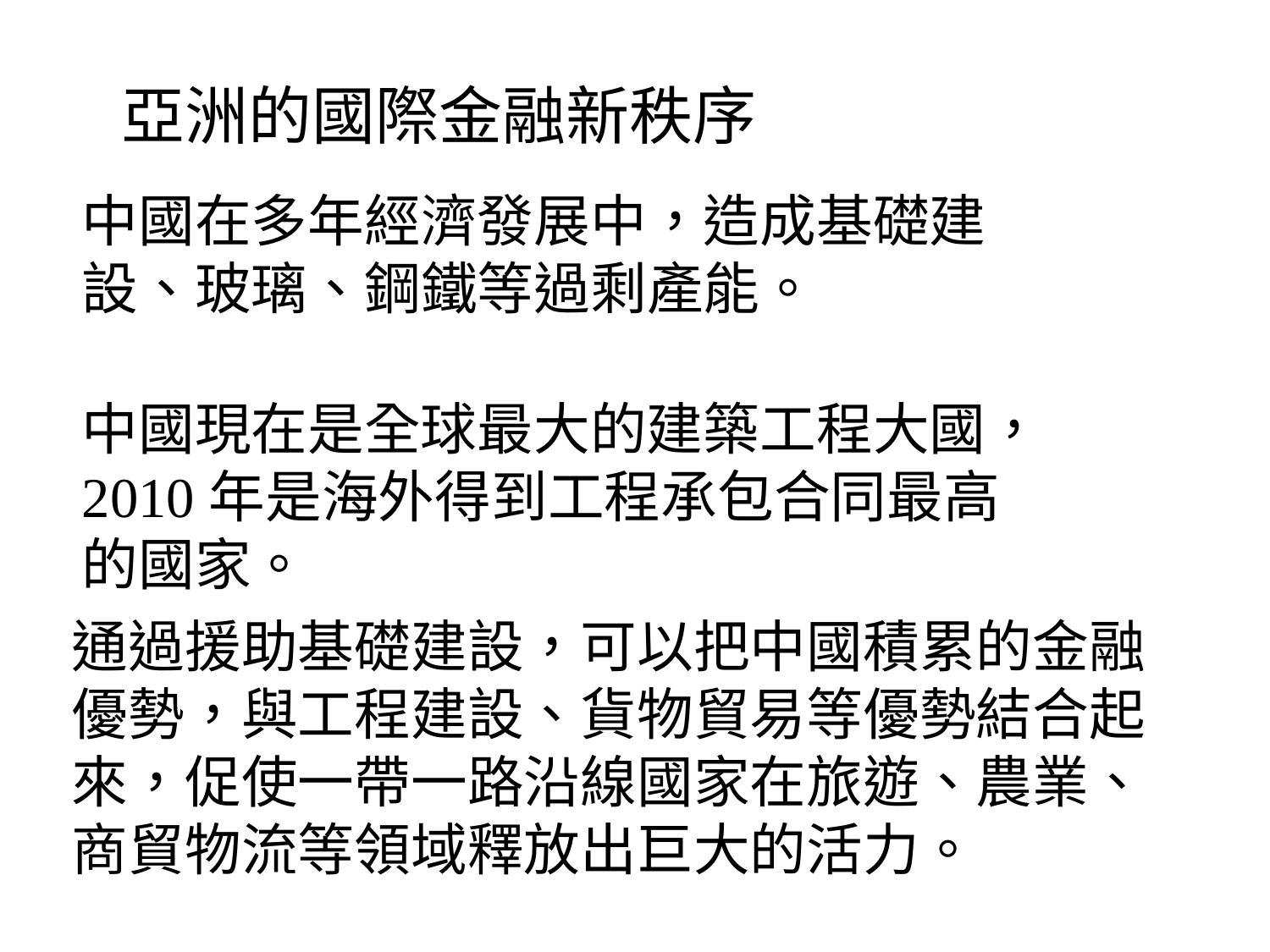

亞洲的國際金融新秩序
中國在多年經濟發展中，造成基礎建設、玻璃、鋼鐵等過剩產能。
中國現在是全球最大的建築工程大國，2010年是海外得到工程承包合同最高的國家。
通過援助基礎建設，可以把中國積累的金融優勢，與工程建設、貨物貿易等優勢結合起來，促使一帶一路沿線國家在旅遊、農業、商貿物流等領域釋放出巨大的活力。